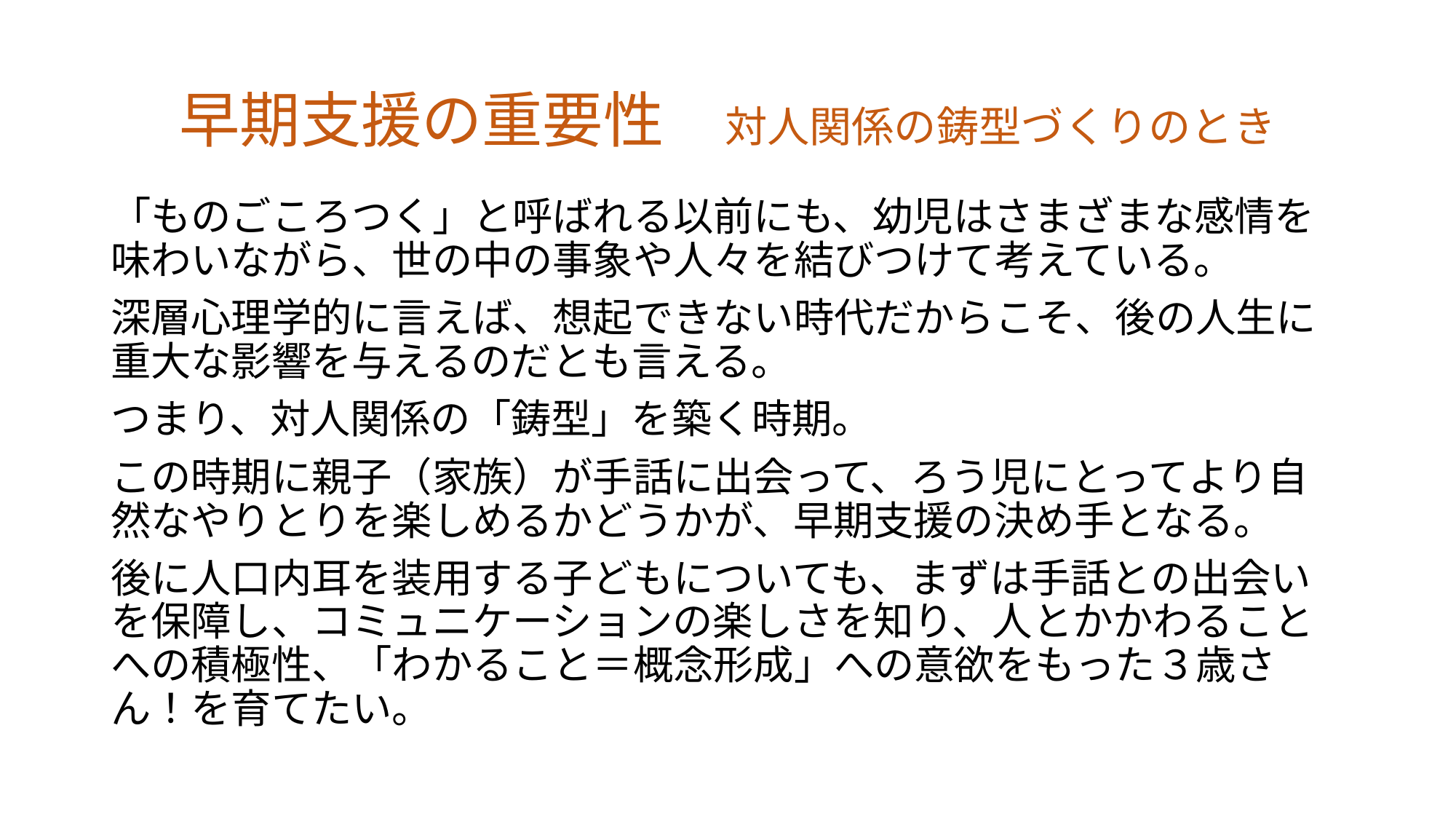

# 早期支援の重要性　対人関係の鋳型づくりのとき
「ものごころつく」と呼ばれる以前にも、幼児はさまざまな感情を味わいながら、世の中の事象や人々を結びつけて考えている。
深層心理学的に言えば、想起できない時代だからこそ、後の人生に重大な影響を与えるのだとも言える。
つまり、対人関係の「鋳型」を築く時期。
この時期に親子（家族）が手話に出会って、ろう児にとってより自然なやりとりを楽しめるかどうかが、早期支援の決め手となる。
後に人口内耳を装用する子どもについても、まずは手話との出会いを保障し、コミュニケーションの楽しさを知り、人とかかわることへの積極性、「わかること＝概念形成」への意欲をもった３歳さん！を育てたい。